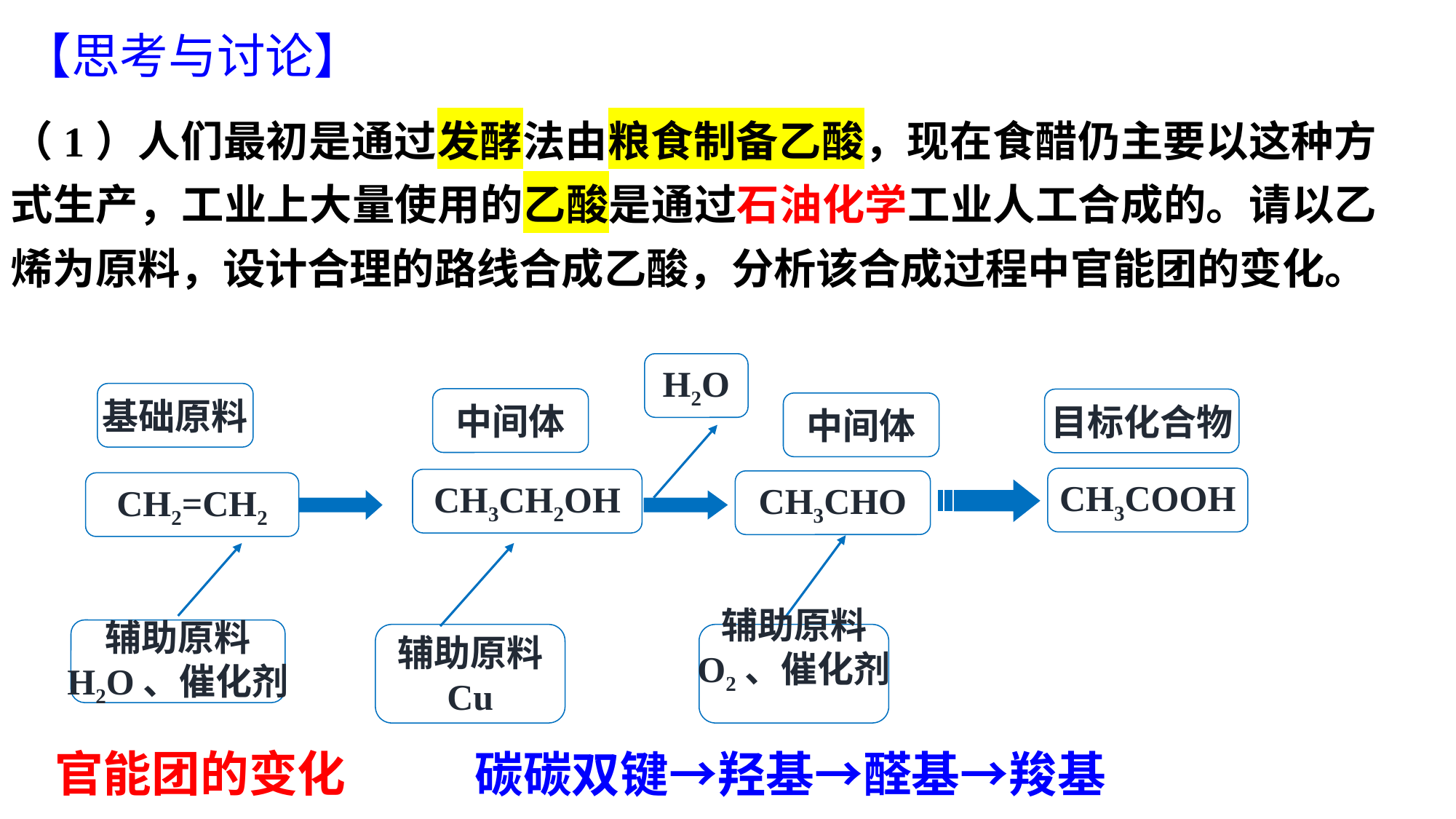

【思考与讨论】
（1）人们最初是通过发酵法由粮食制备乙酸，现在食醋仍主要以这种方式生产，工业上大量使用的乙酸是通过石油化学工业人工合成的。请以乙烯为原料，设计合理的路线合成乙酸，分析该合成过程中官能团的变化。
H2O
基础原料
中间体
目标化合物
中间体

CH3COOH
CH3CH2OH
CH3CHO
CH2=CH2

辅助原料
H2O、催化剂
辅助原料
Cu
辅助原料
O2、催化剂

官能团的变化
碳碳双键→羟基→醛基→羧基